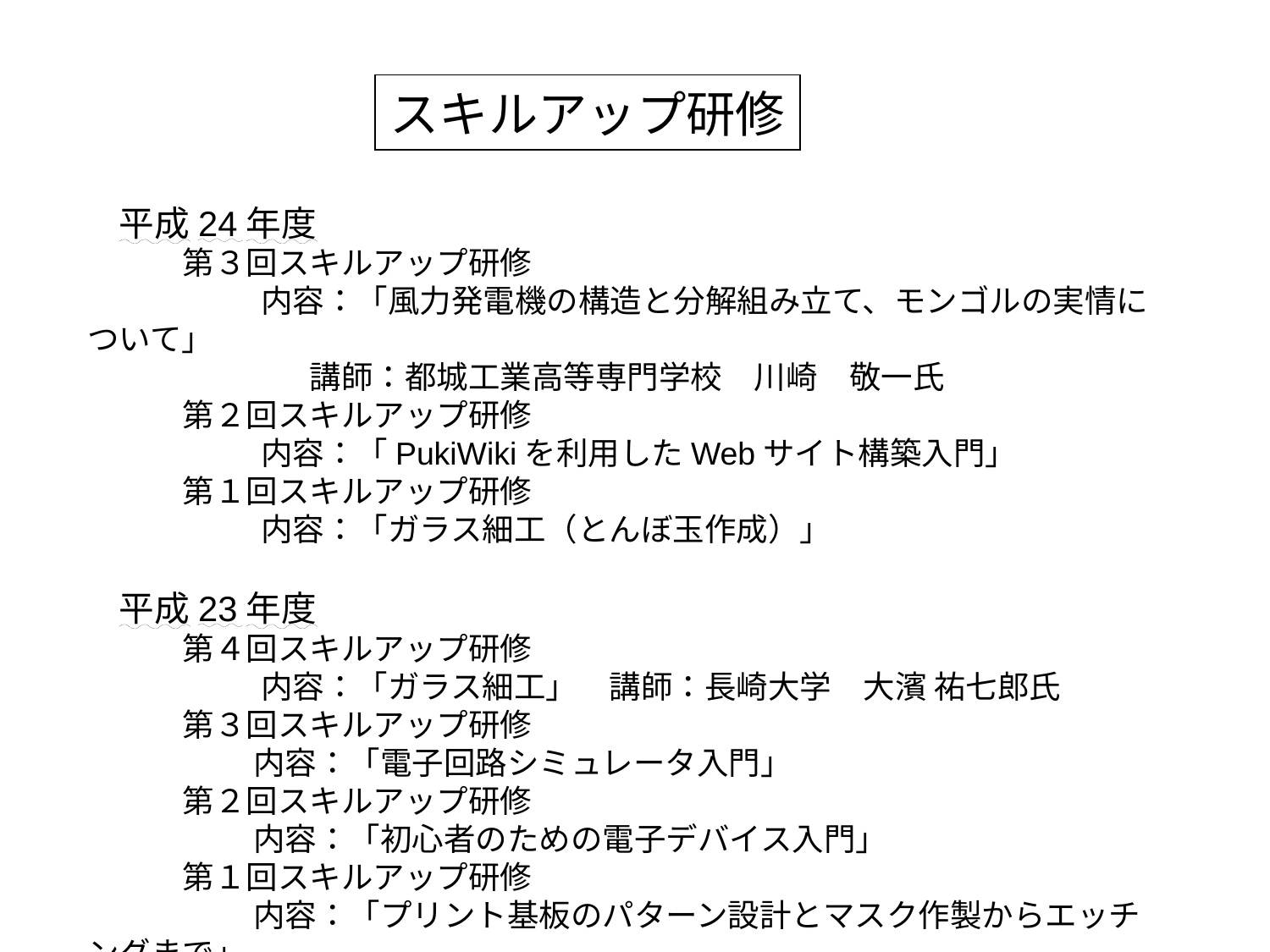

# スキルアップ研修
　平成24年度
　　　第３回スキルアップ研修
 　　　　　内容：「風力発電機の構造と分解組み立て、モンゴルの実情について」
　　　　　　　講師：都城工業高等専門学校　川崎　敬一氏
　　　第２回スキルアップ研修
 　　　　　内容：「PukiWikiを利用したWebサイト構築入門」
　　　第１回スキルアップ研修
 　　　　　内容：「ガラス細工（とんぼ玉作成）」

　平成23年度
　　　第４回スキルアップ研修
 　　　　　内容：「ガラス細工」　講師：長崎大学　大濱 祐七郎氏
　　　第３回スキルアップ研修
　 　　　　内容：「電子回路シミュレータ入門」
　　　第２回スキルアップ研修
　 　　　　内容：「初心者のための電子デバイス入門」
　　　第１回スキルアップ研修
　 　　　　内容：「プリント基板のパターン設計とマスク作製からエッチングまで」